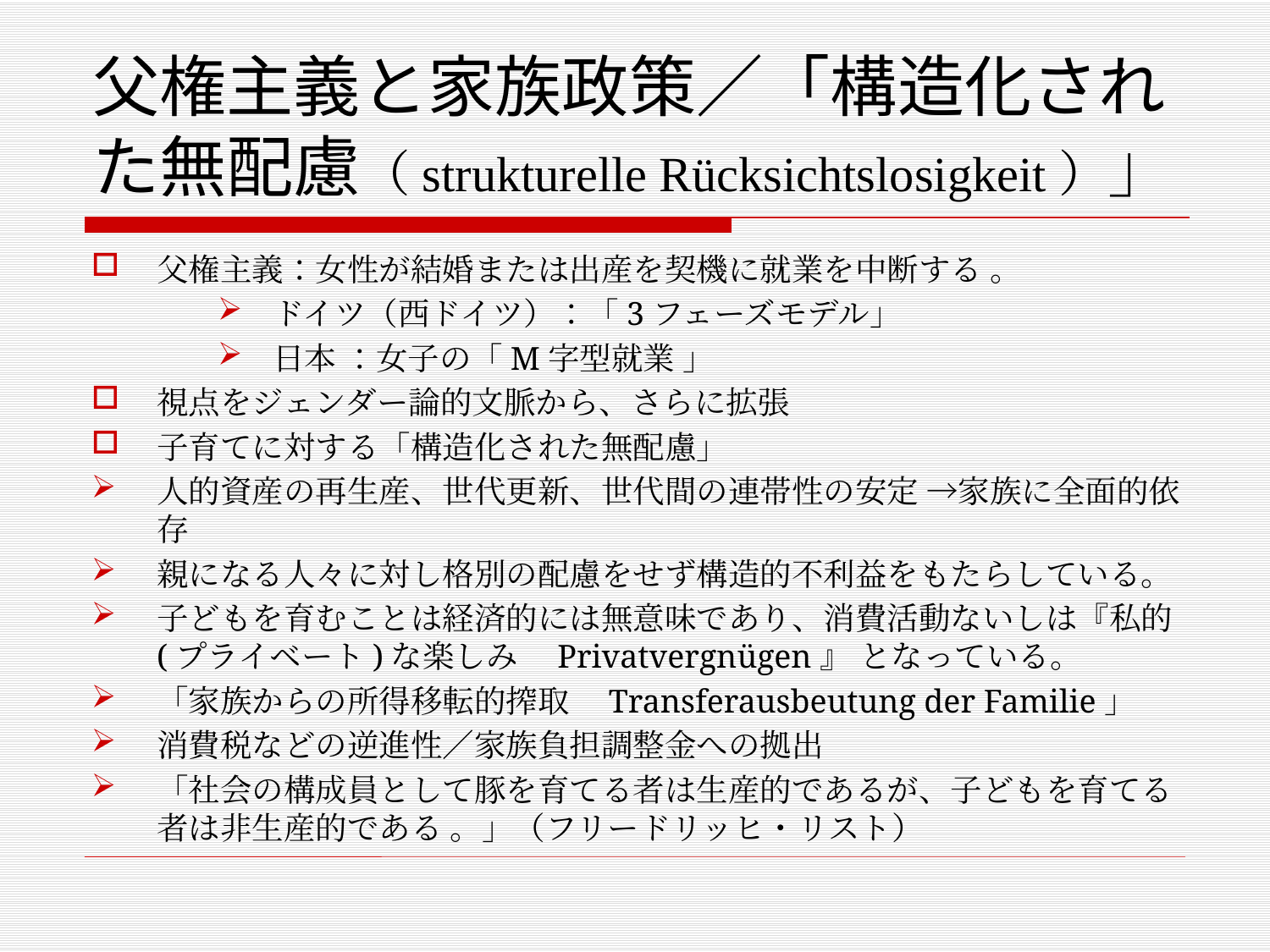

# 父権主義と家族政策／「構造化された無配慮（strukturelle Rücksichtslosigkeit）」
父権主義：女性が結婚または出産を契機に就業を中断する 。
ドイツ（西ドイツ）：「3フェーズモデル」
日本 ：女子の「M字型就業 」
視点をジェンダー論的文脈から、さらに拡張
子育てに対する「構造化された無配慮」
人的資産の再生産、世代更新、世代間の連帯性の安定 →家族に全面的依存
親になる人々に対し格別の配慮をせず構造的不利益をもたらしている。
子どもを育むことは経済的には無意味であり、消費活動ないしは『私的(プライベート)な楽しみ　Privatvergnügen』 となっている。
「家族からの所得移転的搾取　Transferausbeutung der Familie」
消費税などの逆進性／家族負担調整金への拠出
「社会の構成員として豚を育てる者は生産的であるが、子どもを育てる者は非生産的である 。」（フリードリッヒ・リスト）